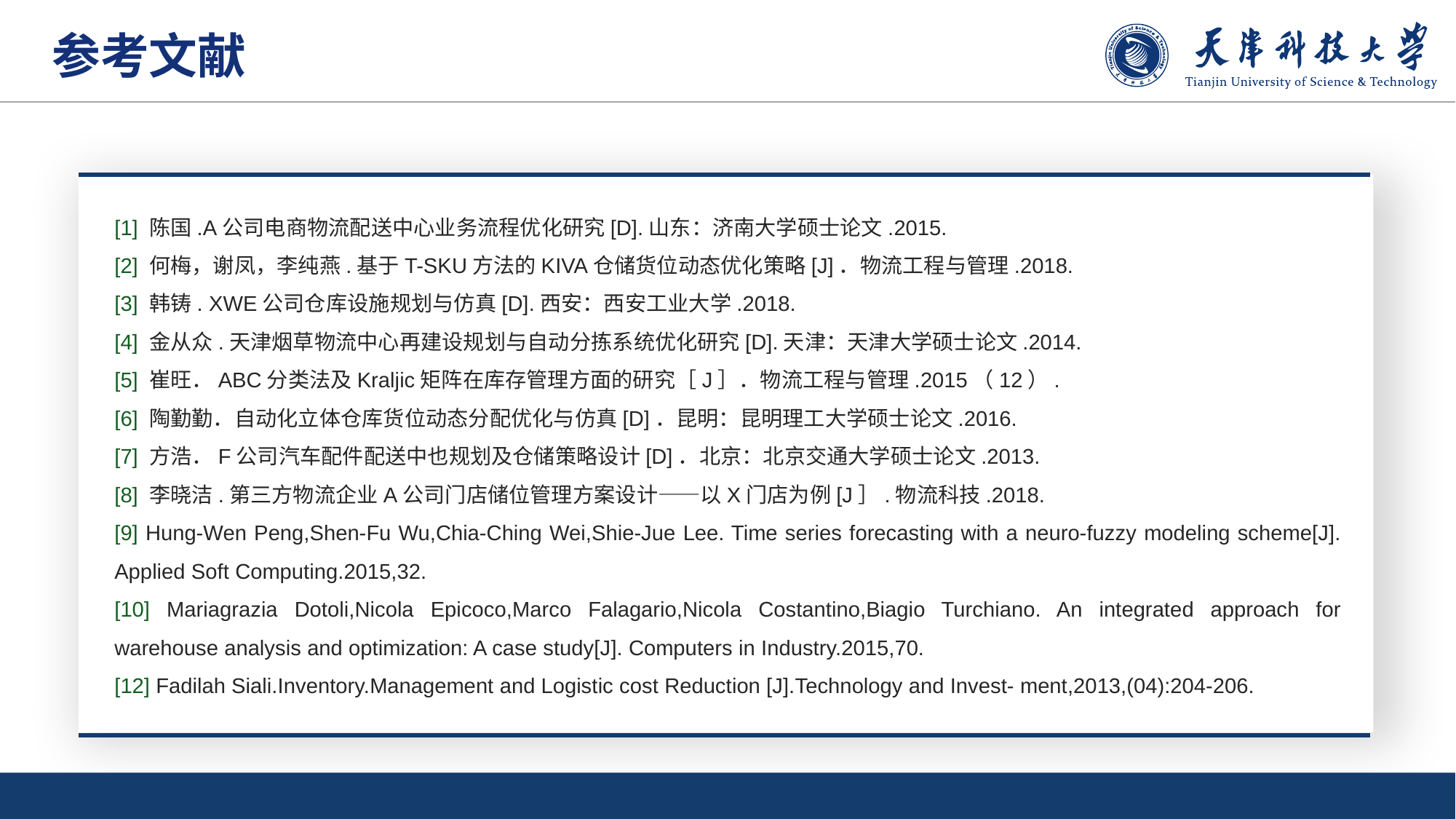

参考文献

[1] 陈国.A公司电商物流配送中心业务流程优化研究[D].山东：济南大学硕士论文.2015.
[2] 何梅，谢凤，李纯燕.基于T-SKU方法的KIVA仓储货位动态优化策略[J]．物流工程与管理.2018.
[3] 韩铸. XWE公司仓库设施规划与仿真[D].西安：西安工业大学.2018.
[4] 金从众.天津烟草物流中心再建设规划与自动分拣系统优化研究[D].天津：天津大学硕士论文.2014.
[5] 崔旺．ABC分类法及Kraljic矩阵在库存管理方面的研究［J］．物流工程与管理.2015（12）.
[6] 陶勤勤．自动化立体仓库货位动态分配优化与仿真[D]．昆明：昆明理工大学硕士论文.2016.
[7] 方浩．F公司汽车配件配送中也规划及仓储策略设计[D]．北京：北京交通大学硕士论文.2013.
[8] 李晓洁.第三方物流企业A公司门店储位管理方案设计——以X门店为例[J］.物流科技.2018.
[9] Hung-Wen Peng,Shen-Fu Wu,Chia-Ching Wei,Shie-Jue Lee. Time series forecasting with a neuro-fuzzy modeling scheme[J]. Applied Soft Computing.2015,32.
[10] Mariagrazia Dotoli,Nicola Epicoco,Marco Falagario,Nicola Costantino,Biagio Turchiano. An integrated approach for warehouse analysis and optimization: A case study[J]. Computers in Industry.2015,70.
[12] Fadilah Siali.Inventory.Management and Logistic cost Reduction [J].Technology and Invest- ment,2013,(04):204-206.